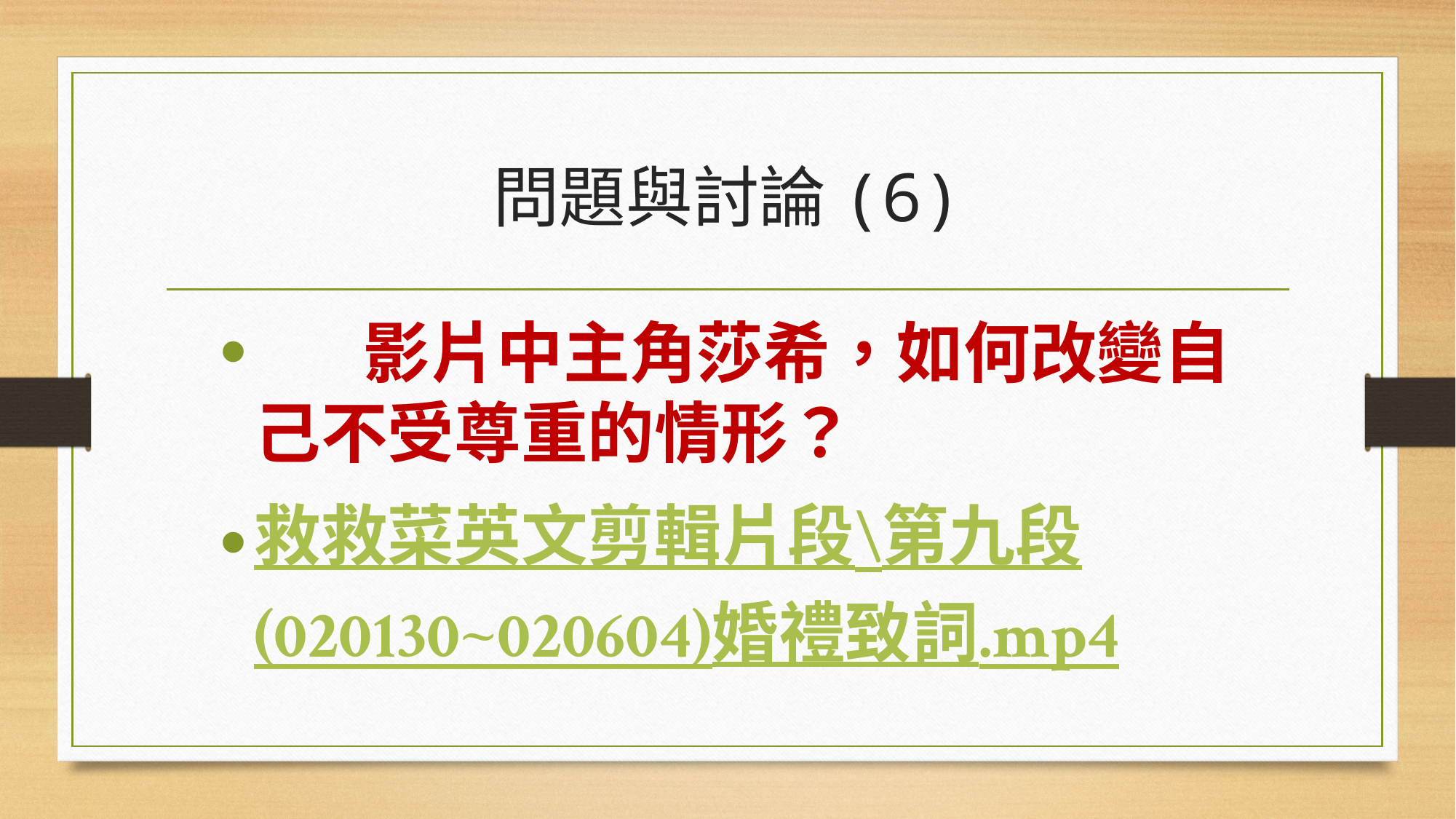

# 問題與討論(6)
	影片中主角莎希，如何改變自己不受尊重的情形？
救救菜英文剪輯片段\第九段(020130~020604)婚禮致詞.mp4